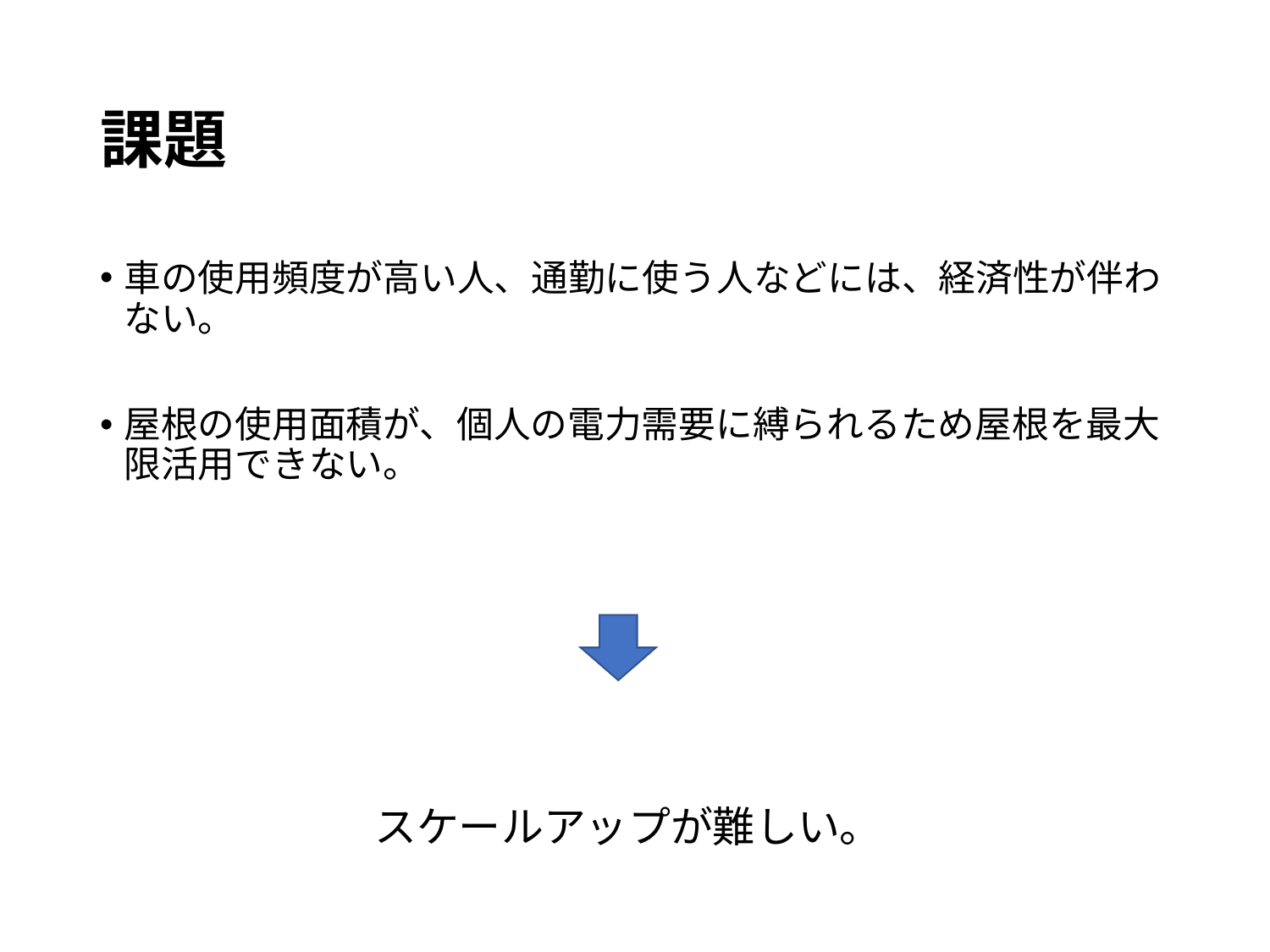

# 課題
車の使用頻度が高い人、通勤に使う人などには、経済性が伴わない。

屋根の使用面積が、個人の電力需要に縛られるため屋根を最大限活用できない。

スケールアップが難しい。